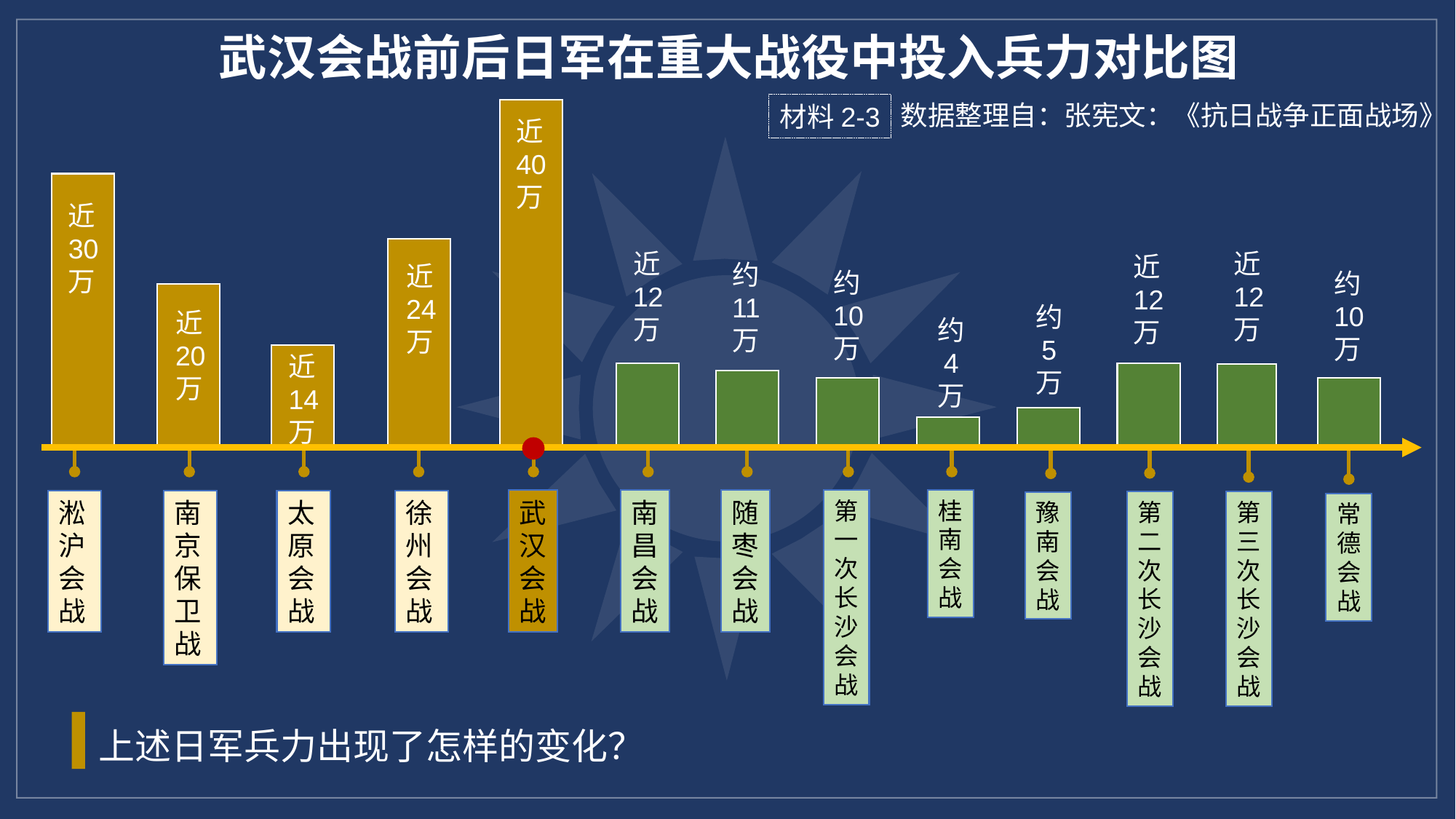

武汉会战前后日军在重大战役中投入兵力对比图
数据整理自：张宪文：《抗日战争正面战场》
材料2-3

近
40
万

近
30
万
近
30
万

近
12
万
近
12
万
近
12
万
约
11
万
近
24
万
约
10
万
约
10
万

约
5
万
近
20
万
约
4
万
近
14
万

南
昌
会
战
随
枣
会
战
第
一
次
长
沙
会
战
桂
南
会
战
武
汉
会
战
南京保卫战
淞沪会战
徐州会战
太原会战
第
二
次
长
沙
会
战
第
三
次
长
沙
会
战
豫
南
会
战
常
德
会
战

上述日军兵力出现了怎样的变化？